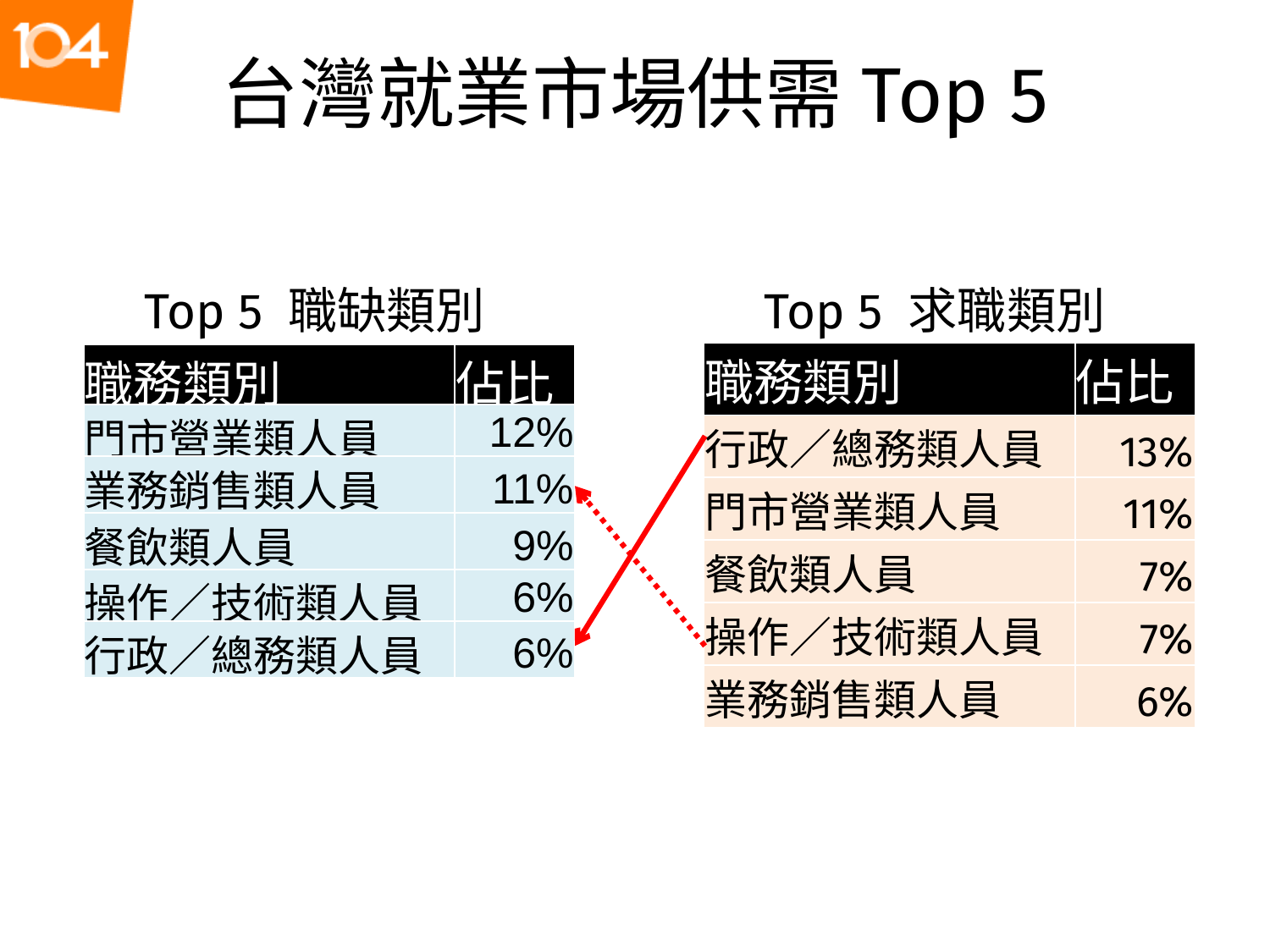

# 台灣就業市場供需Top 5
Top 5 職缺類別
Top 5 求職類別
| 職務類別 | 佔比 |
| --- | --- |
| 行政／總務類人員 | 13% |
| 門市營業類人員 | 11% |
| 餐飲類人員 | 7% |
| 操作／技術類人員 | 7% |
| 業務銷售類人員 | 6% |
| 職務類別 | 佔比 |
| --- | --- |
| 門市營業類人員 | 12% |
| 業務銷售類人員 | 11% |
| 餐飲類人員 | 9% |
| 操作／技術類人員 | 6% |
| 行政／總務類人員 | 6% |